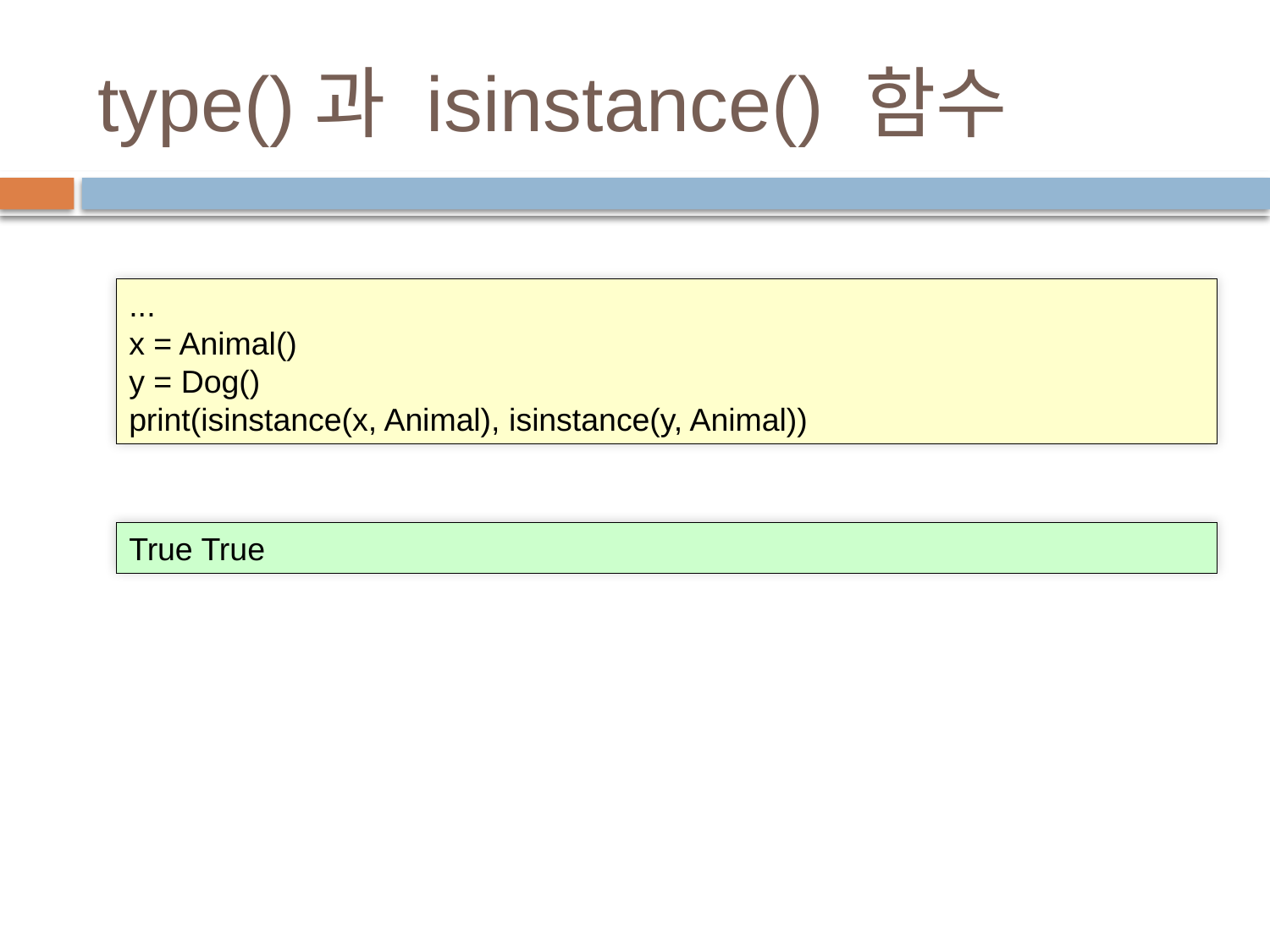

# type()과 isinstance() 함수
...
x = Animal()
y = Dog()
print(isinstance(x, Animal), isinstance(y, Animal))
True True